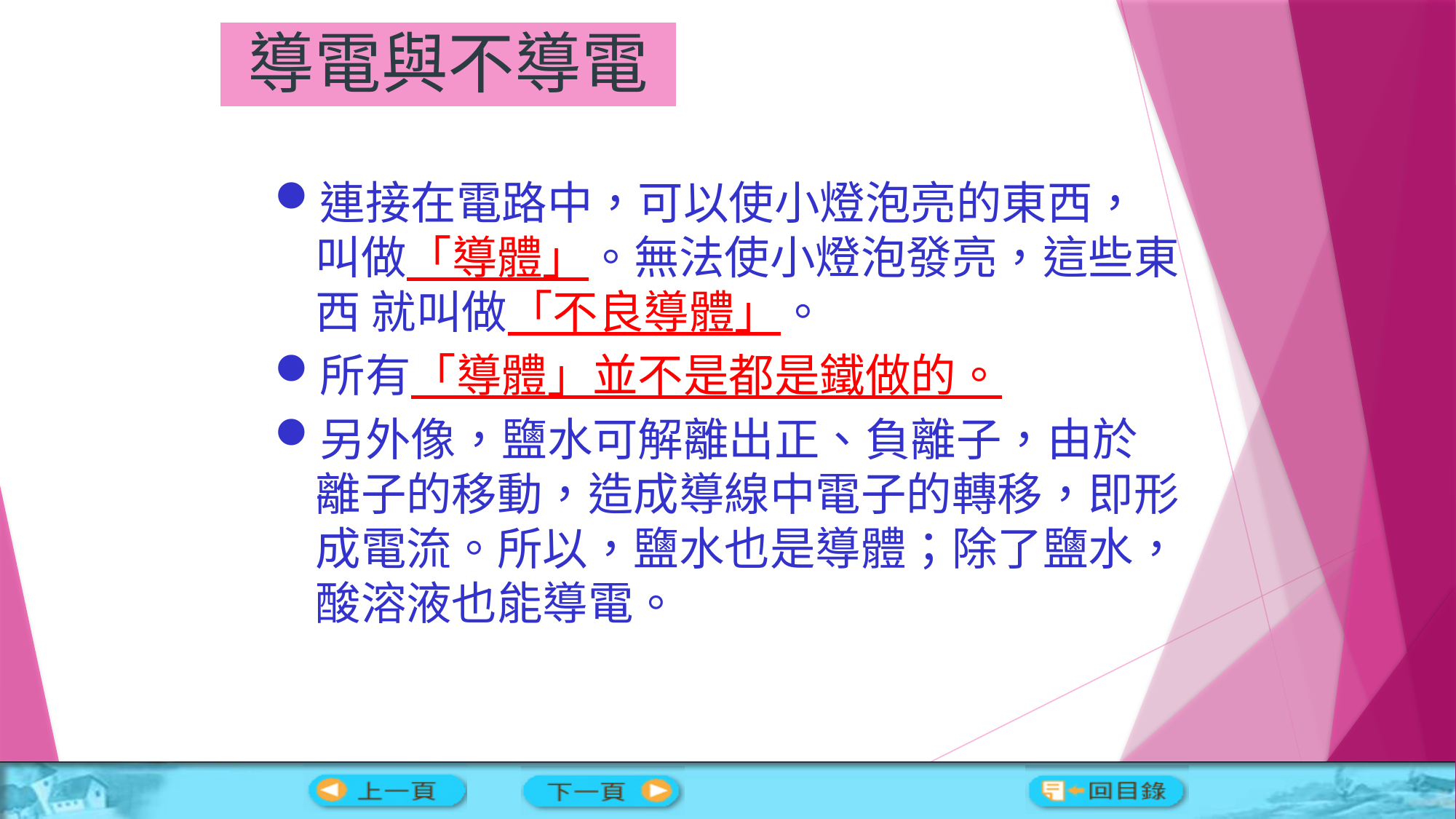

導電與不導電
連接在電路中，可以使小燈泡亮的東西，叫做「導體」。無法使小燈泡發亮，這些東西 就叫做「不良導體」。
所有「導體」並不是都是鐵做的。
另外像，鹽水可解離出正、負離子，由於離子的移動，造成導線中電子的轉移，即形成電流。所以，鹽水也是導體；除了鹽水，酸溶液也能導電。